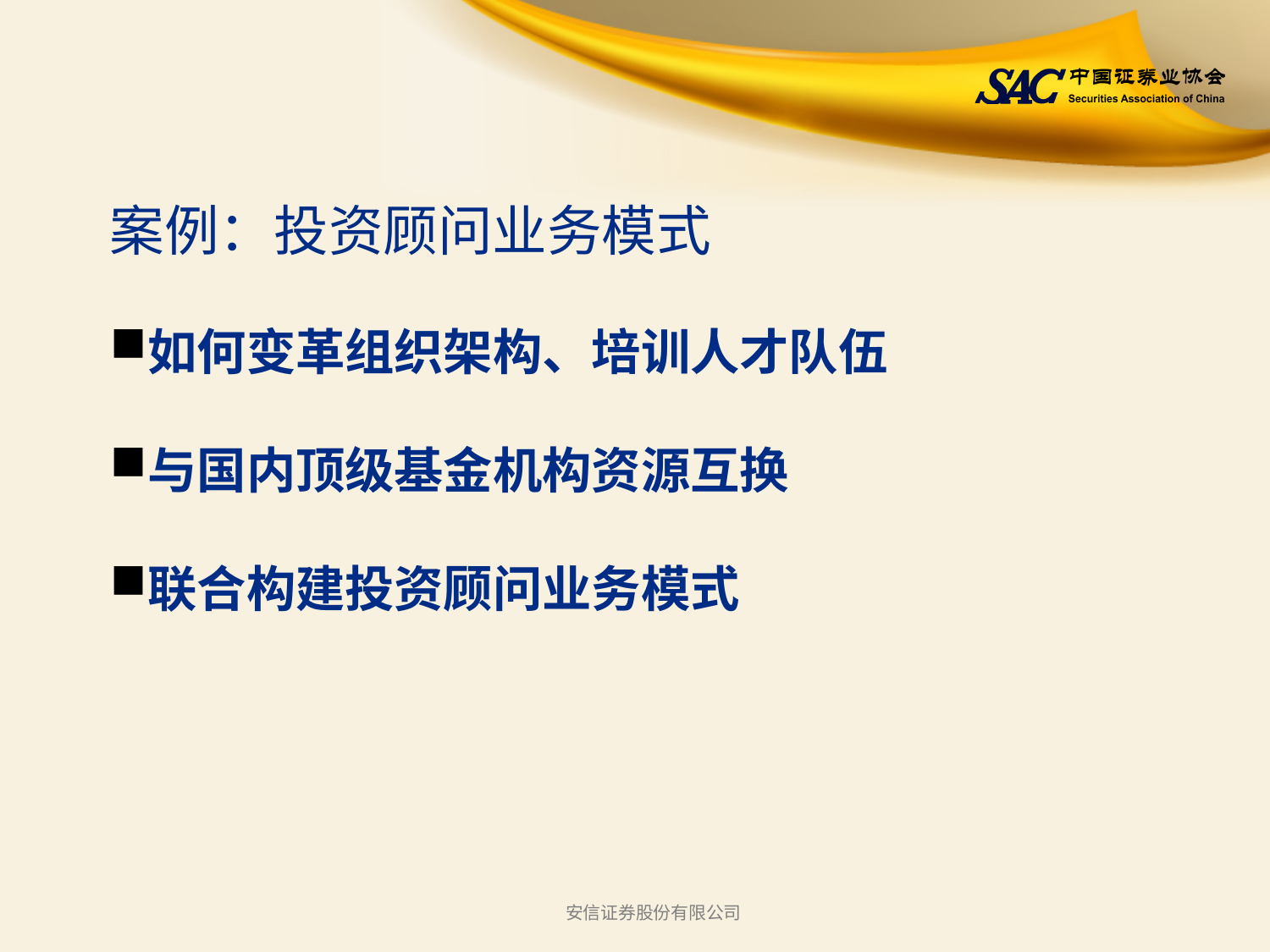

案例：投资顾问业务模式
如何变革组织架构、培训人才队伍
与国内顶级基金机构资源互换
联合构建投资顾问业务模式